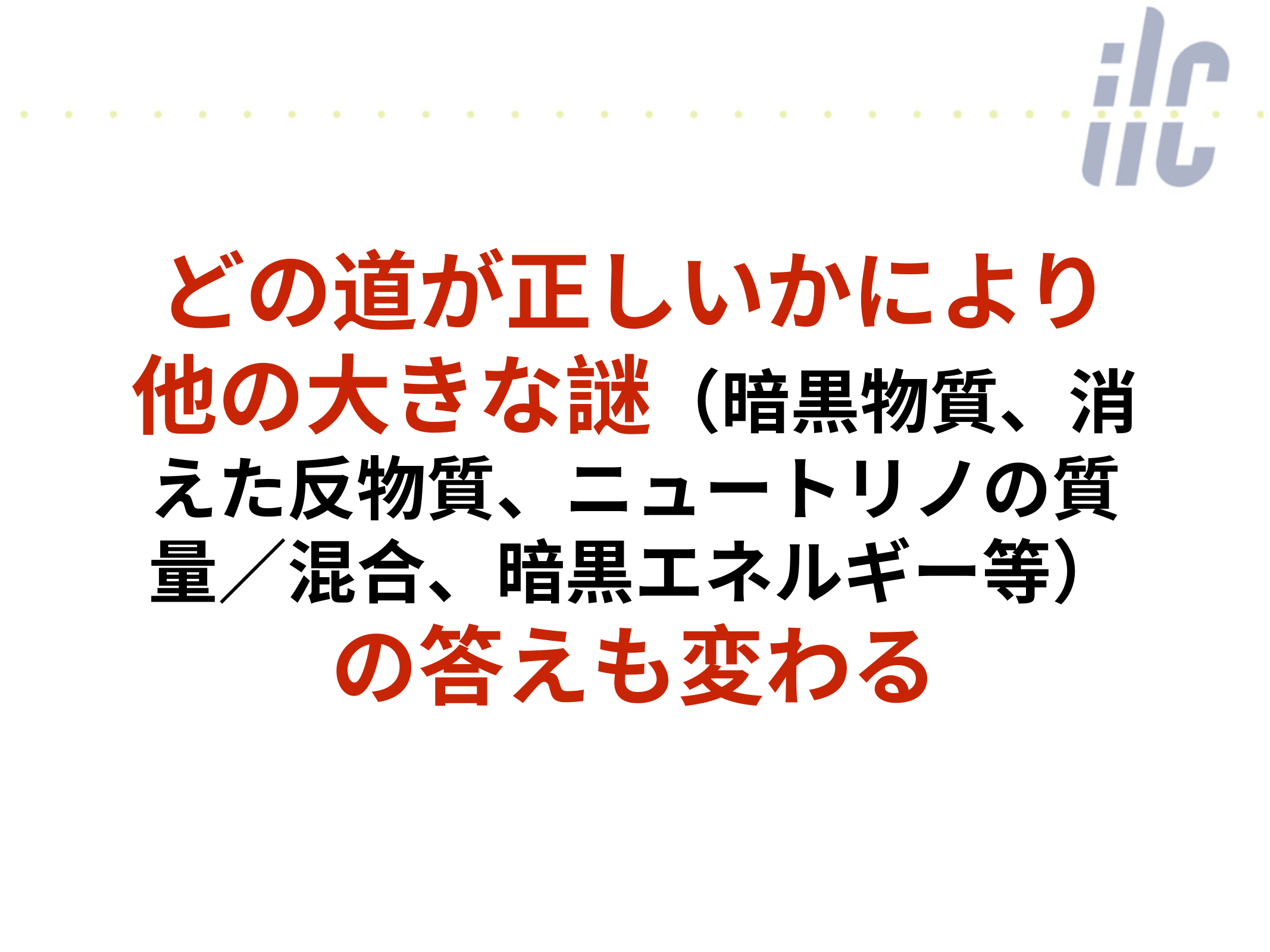

# どの道が正しいかにより他の大きな謎（暗黒物質、消えた反物質、ニュートリノの質量／混合、暗黒エネルギー等） の答えも変わる
19